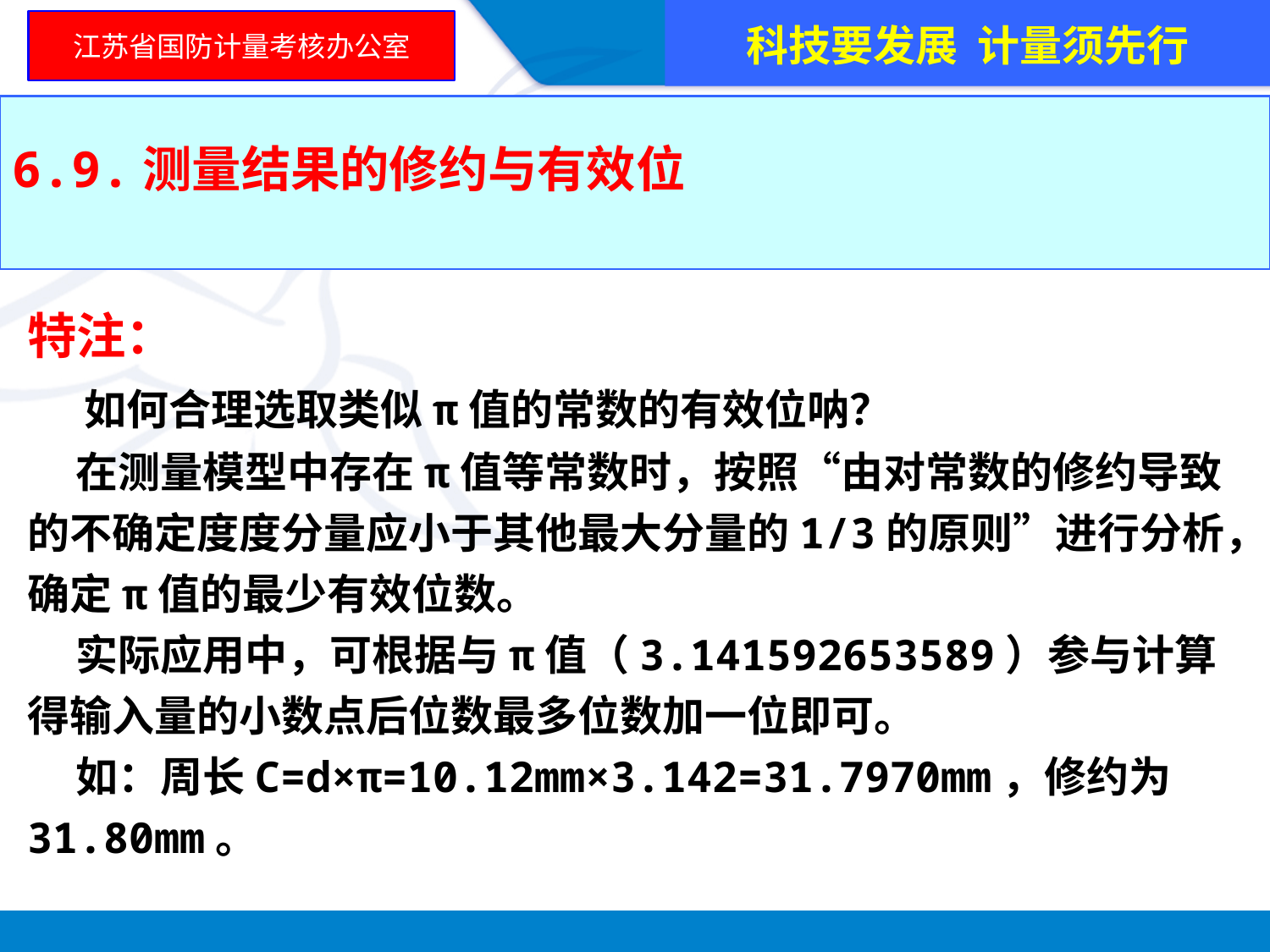

科技要发展  计量须先行
江苏省国防计量考核办公室
6.9.测量结果的修约与有效位

特注：
    如何合理选取类似π值的常数的有效位呐？
    在测量模型中存在π值等常数时，按照“由对常数的修约导致的不确定度度分量应小于其他最大分量的1/3的原则”进行分析，确定π值的最少有效位数。
    实际应用中，可根据与π值（3.141592653589）参与计算得输入量的小数点后位数最多位数加一位即可。
    如：周长C=d×π=10.12mm×3.142=31.7970mm，修约为31.80mm。